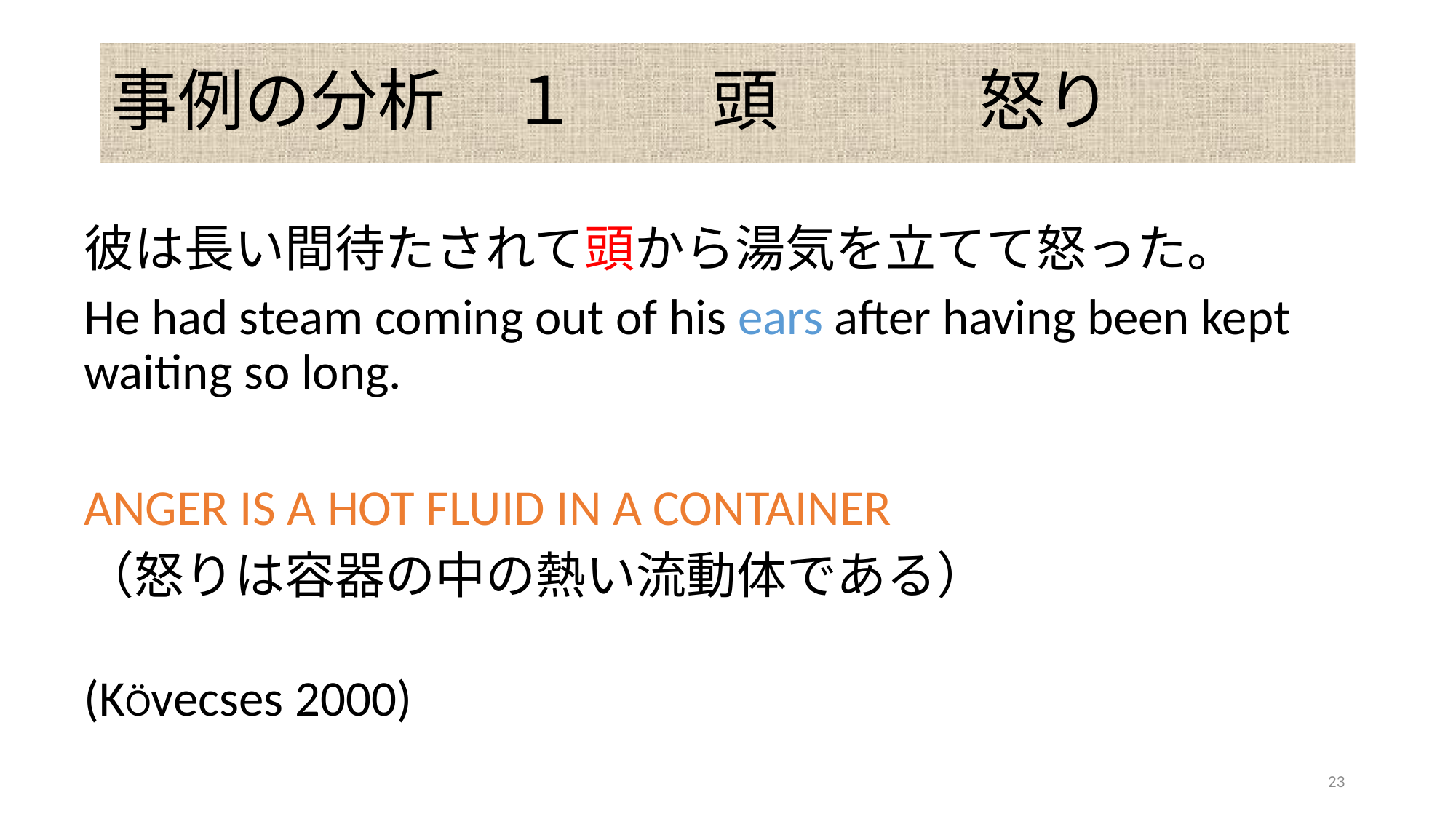

# 事例の分析　１　　頭　　　怒り
彼は長い間待たされて頭から湯気を立てて怒った。
He had steam coming out of his ears after having been kept waiting so long.

ANGER IS A HOT FLUID IN A CONTAINER
（怒りは容器の中の熱い流動体である）
　　　　　　　　　　　　　　　　　　　　　　(KÖvecses 2000)

23